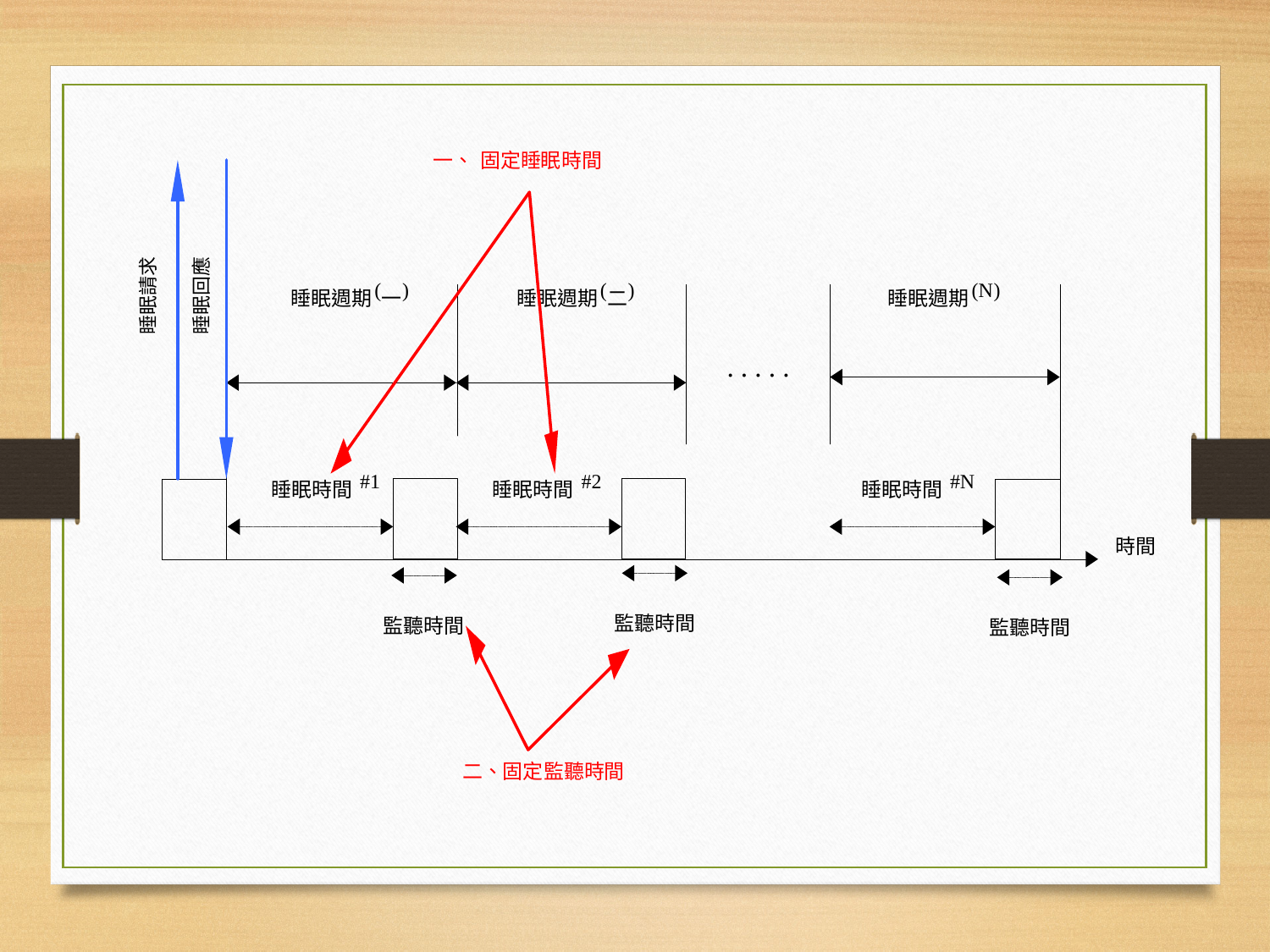

一、
固定睡眠時間

睡眠請求
睡眠回應
(
)
(
)
(
N
)
睡眠週期
一
睡眠週期
二
睡眠週期

. . . . .

 #1
 #2
 #N
睡眠時間
睡眠時間
睡眠時間

時間

監聽時間
監聽時間
監聽時間

二、固定監聽時間